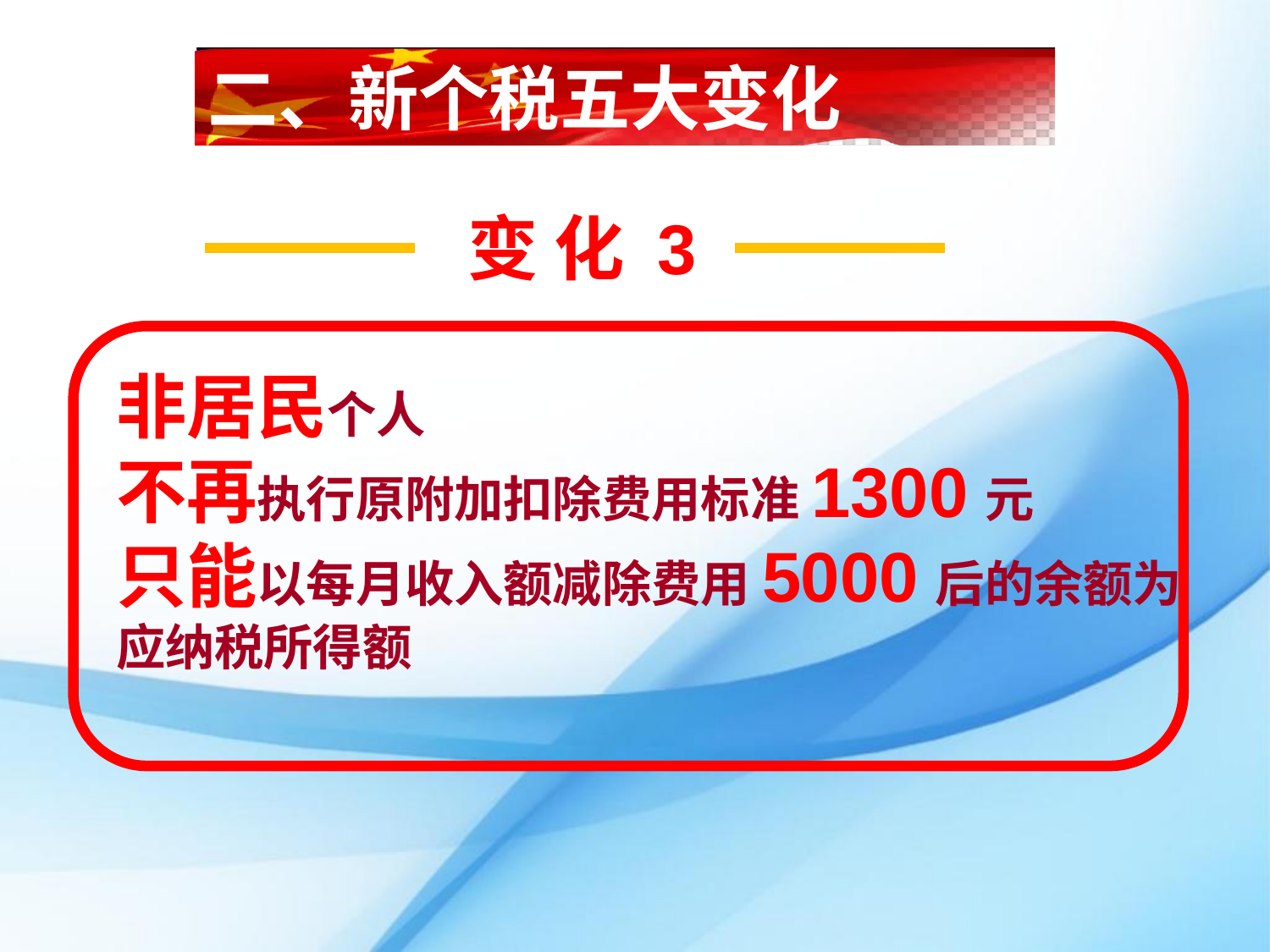

二、新个税五大变化
变 化 3

非居民个人
不再执行原附加扣除费用标准1300元
只能以每月收入额减除费用5000后的余额为
应纳税所得额